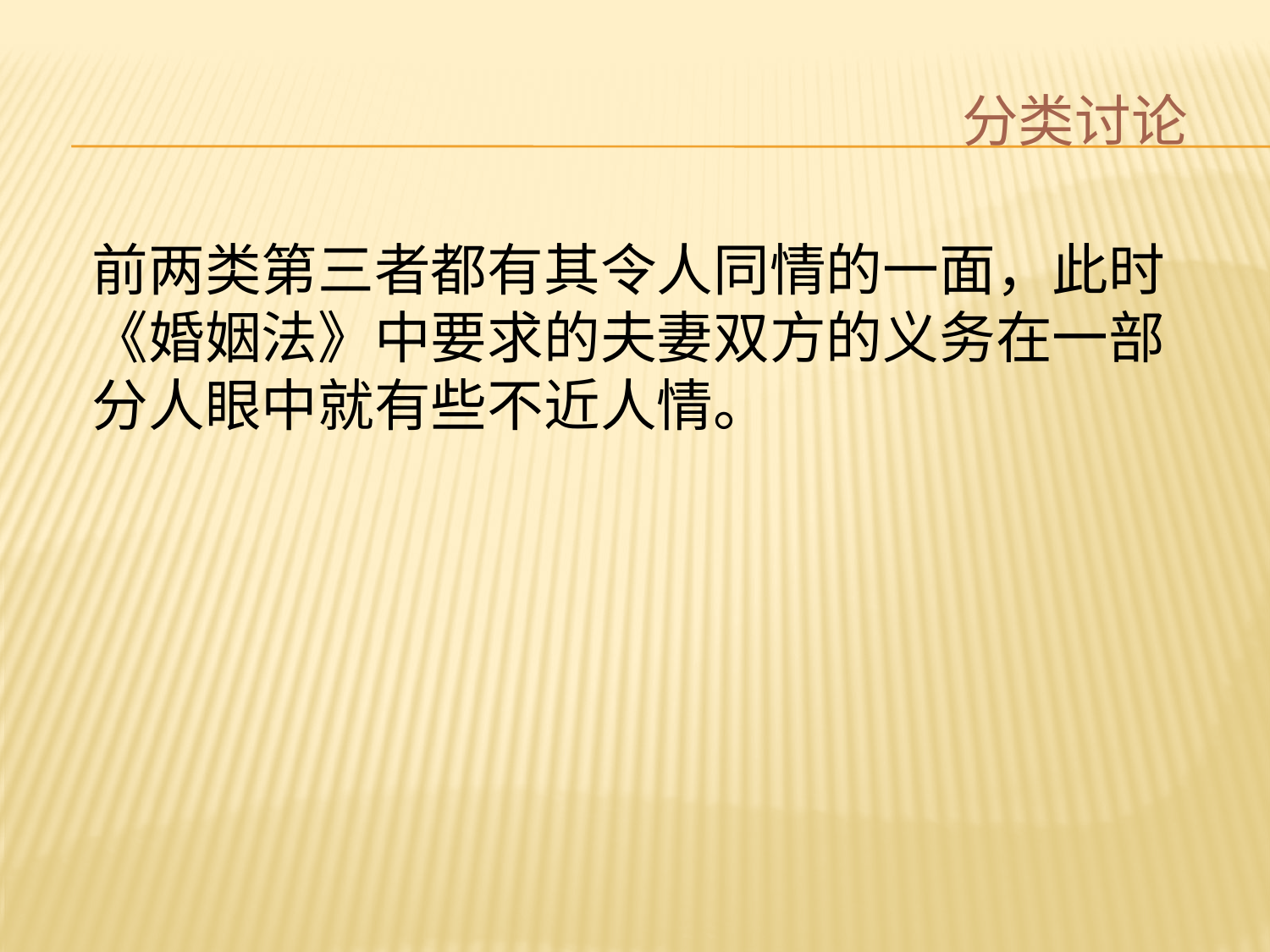

#
分类讨论
前两类第三者都有其令人同情的一面，此时《婚姻法》中要求的夫妻双方的义务在一部分人眼中就有些不近人情。